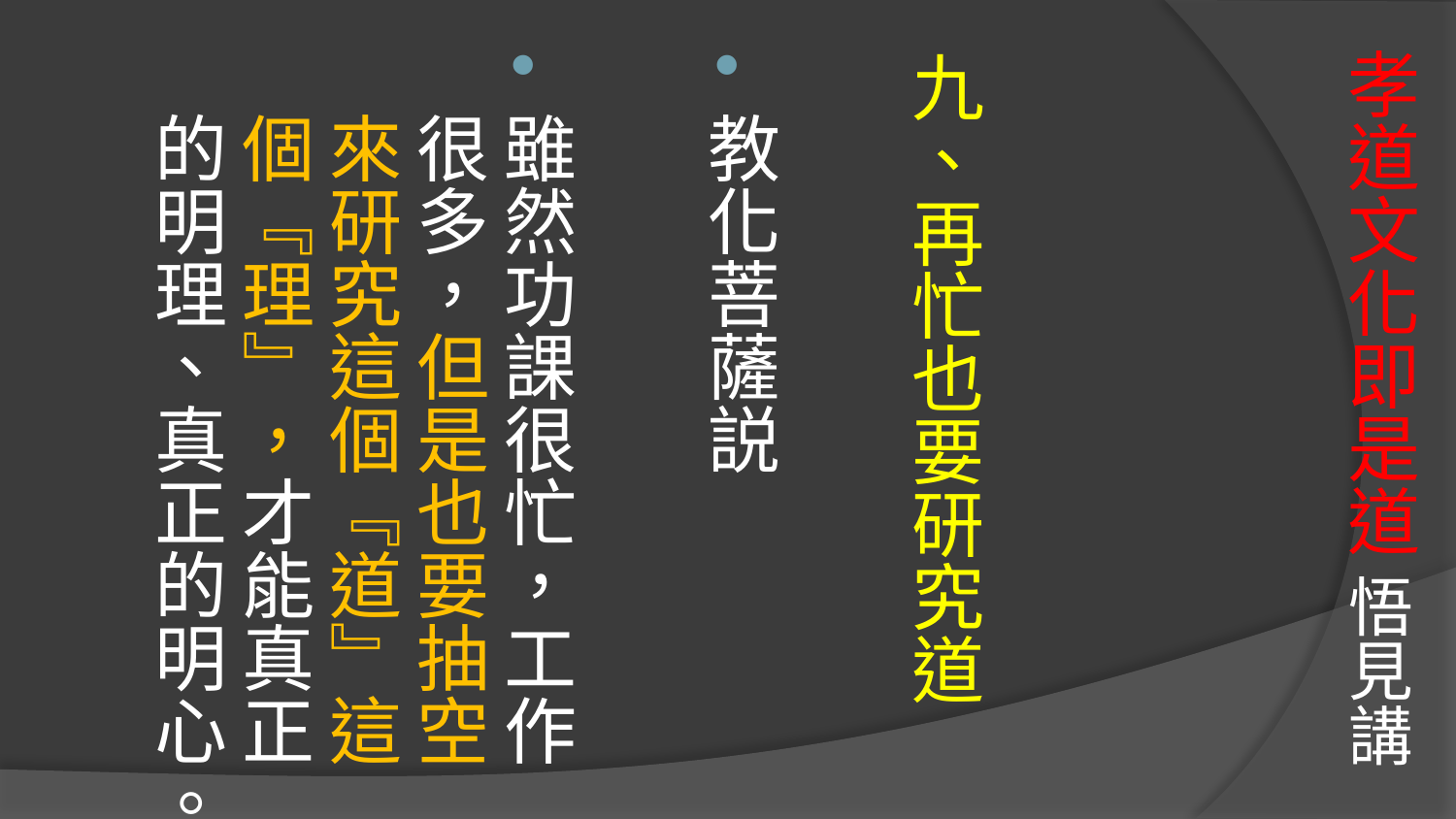

# 孝道文化即是道 悟見講
九、再忙也要研究道

教化菩薩説

雖然功課很忙，工作很多，但是也要抽空來研究這個『道』這個『理』，才能真正的明理、真正的明心。